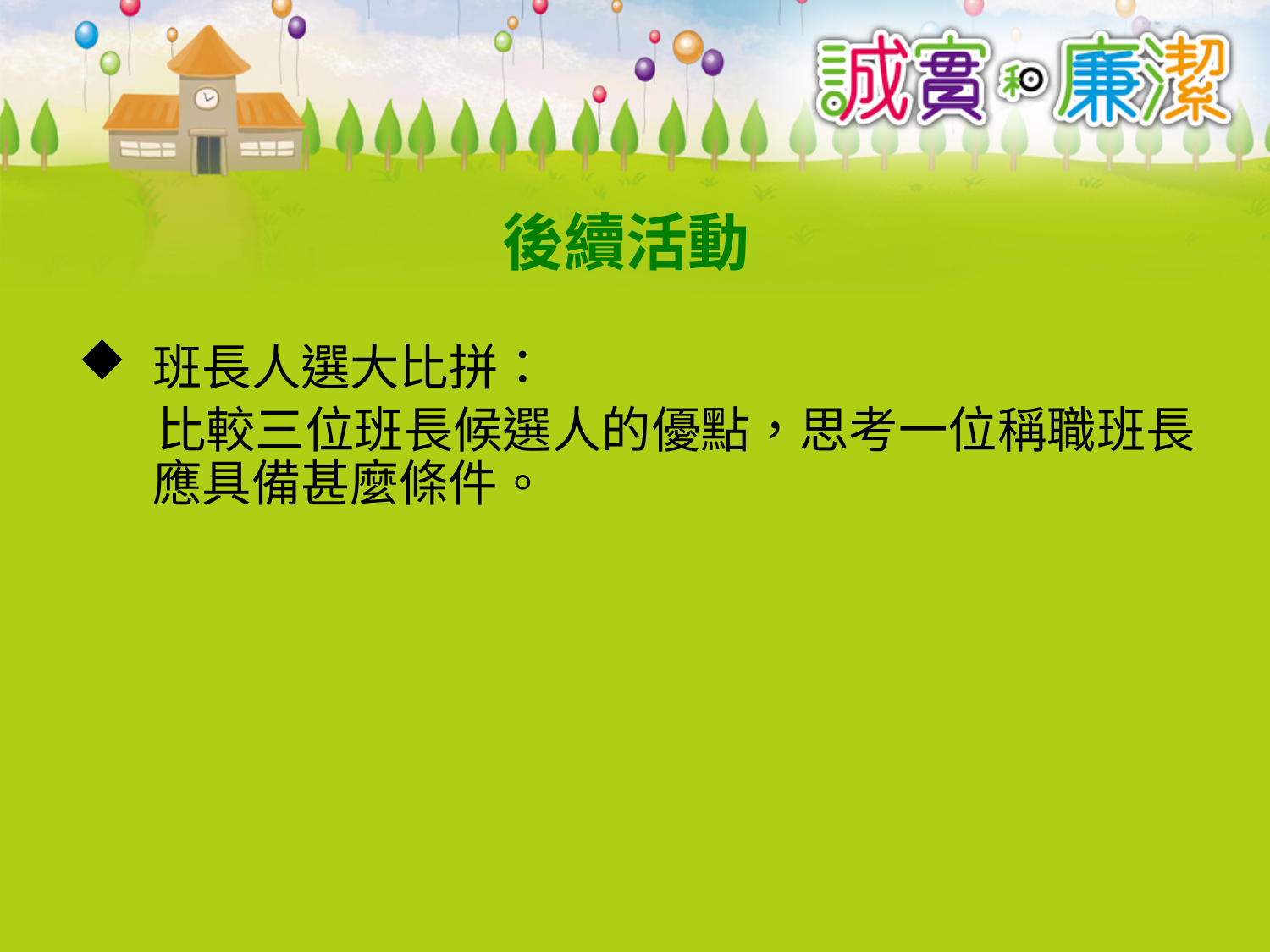

# 後續活動
班長人選大比拼：
      比較三位班長候選人的優點，思考一位稱職班長應具備甚麼條件。